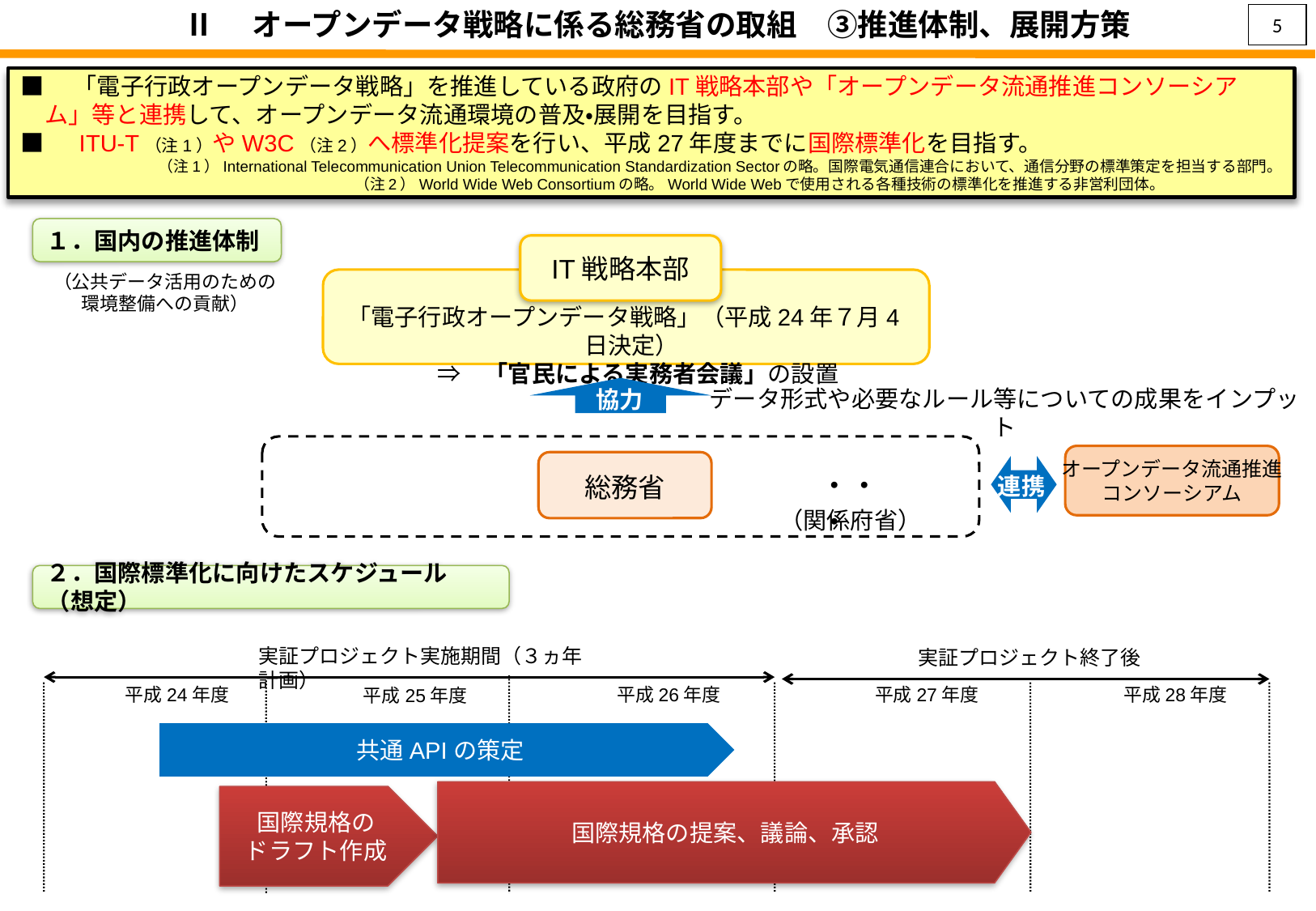

Ⅱ　オープンデータ戦略に係る総務省の取組　③推進体制、展開方策
5
■　「電子行政オープンデータ戦略」を推進している政府のIT戦略本部や「オープンデータ流通推進コンソーシアム」等と連携して、オープンデータ流通環境の普及・展開を目指す。
■　ITU-T（注1）やW3C（注2）へ標準化提案を行い、平成27年度までに国際標準化を目指す。
（注1）International Telecommunication Union Telecommunication Standardization Sectorの略。国際電気通信連合において、通信分野の標準策定を担当する部門。
　　　　　　　　　　　　　　　　　　　　　　（注2）World Wide Web Consortiumの略。World Wide Webで使用される各種技術の標準化を推進する非営利団体。
１．国内の推進体制
IT戦略本部
（公共データ活用のための
環境整備への貢献）

「電子行政オープンデータ戦略」（平成24年７月4日決定）
　⇒　「官民による実務者会議」の設置

データ形式や必要なルール等についての成果をインプット
協力

オープンデータ流通推進
コンソーシアム
総務省

・・・
連携
（関係府省）
２．国際標準化に向けたスケジュール（想定）
実証プロジェクト実施期間（３ヵ年計画）
実証プロジェクト終了後

平成24年度
平成26年度
平成27年度
平成28年度
平成25年度

共通APIの策定
国際規格の提案、議論、承認
国際規格の
ドラフト作成